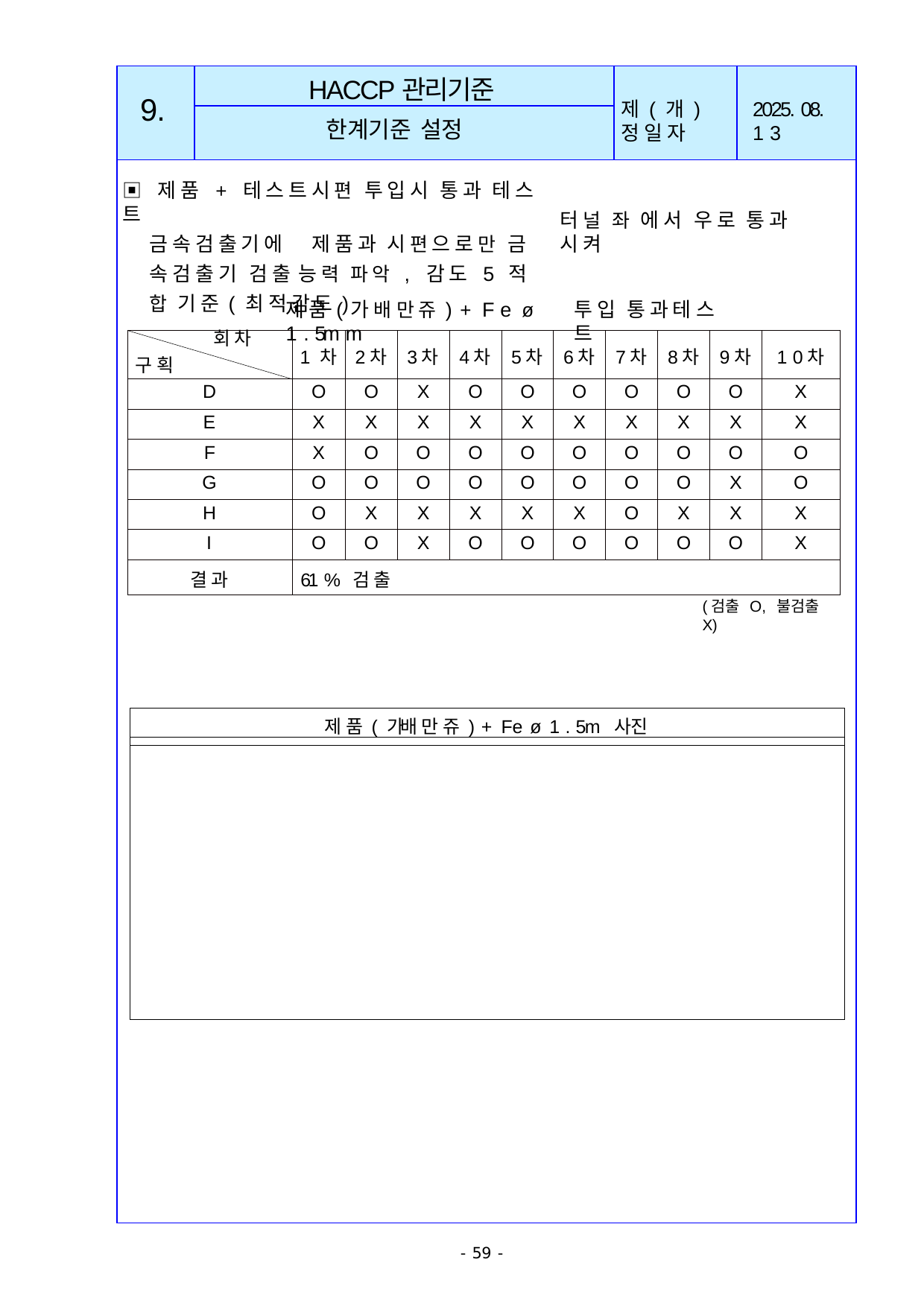

|  |  |  |  |
| --- | --- | --- | --- |
|  |  |  |  |
|  |  |  |  |
HACCP관리기준
9.
제 ( 개 ) 정 일 자
2025. 08. 1 3
한계기준 설정
▣  제 품 + 테 스 트 시 편  투 입 시  통 과 테 스 트
금 속 검 출 기 에	제 품 과 시 편 으 로 만 금 속 검 출 기 검 출 능 력 파 악 , 감 도 5 적 합 기 준 ( 최 적 감 도 )
터 널  좌 에 서 우 로 통 과 시 켜
제 품 ( 가 배 만 쥬 ) + F e ø 1 . 5m m
투 입  통 과 테 스 트
| 회 차 구 획 | 1 차 | 2차 | 3차 | 4차 | 5차 | 6차 | 7차 | 8차 | 9차 | 1 0차 |
| --- | --- | --- | --- | --- | --- | --- | --- | --- | --- | --- |
| D | O | O | X | O | O | O | O | O | O | X |
| E | X | X | X | X | X | X | X | X | X | X |
| F | X | O | O | O | O | O | O | O | O | O |
| G | O | O | O | O | O | O | O | O | X | O |
| H | O | X | X | X | X | X | O | X | X | X |
| I | O | O | X | O | O | O | O | O | O | X |
| 결 과 | 61 % 검 출 |  |  |  |  |  |  |  |  |  |

(검출 O, 불검출 X)

제 품 ( 가배 만 쥬 ) + Fe ø 1 . 5m 사진
- 59 -